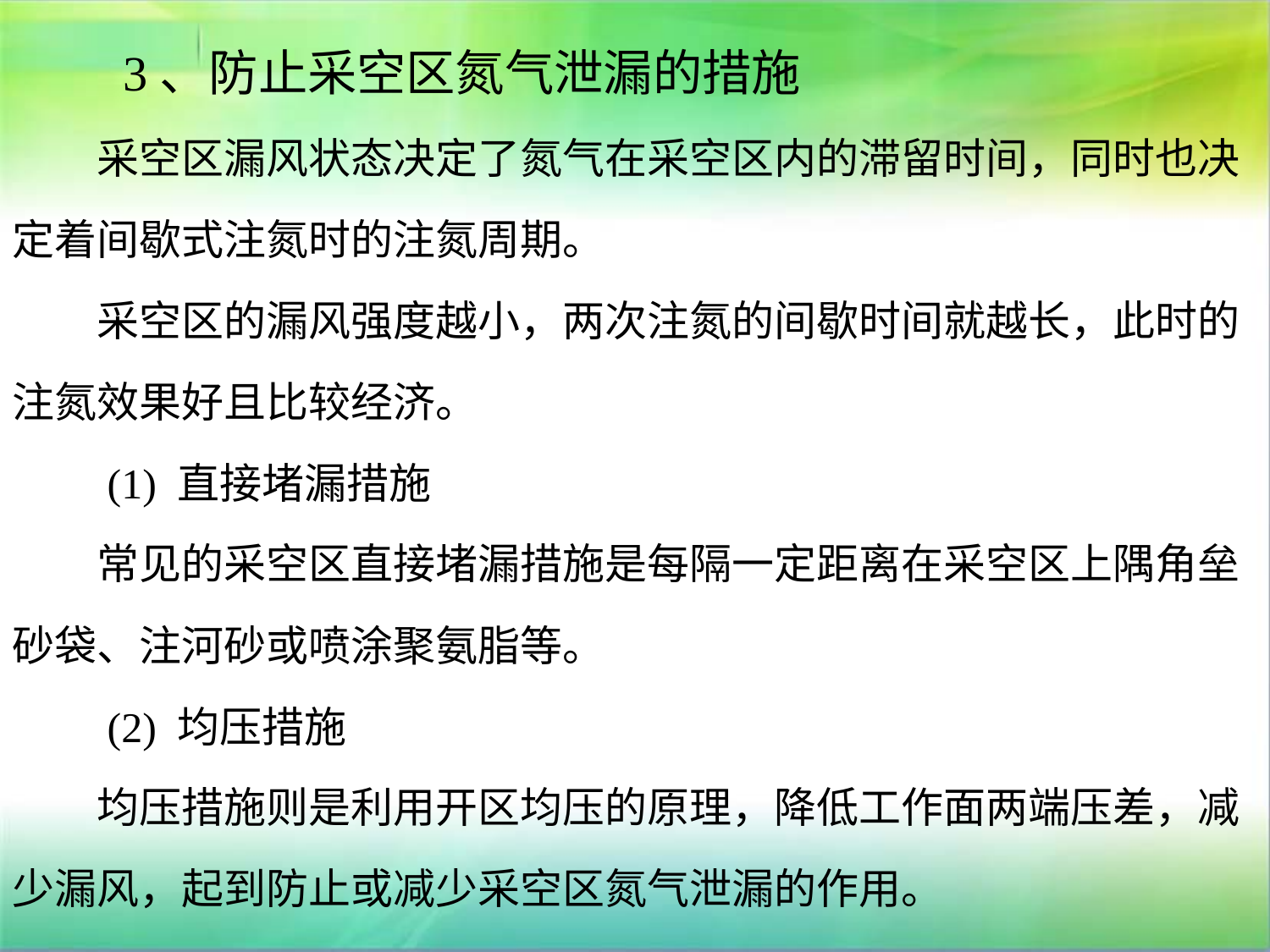

3、防止采空区氮气泄漏的措施
　　采空区漏风状态决定了氮气在采空区内的滞留时间，同时也决定着间歇式注氮时的注氮周期。
　　采空区的漏风强度越小，两次注氮的间歇时间就越长，此时的注氮效果好且比较经济。
　　(1) 直接堵漏措施
　　常见的采空区直接堵漏措施是每隔一定距离在采空区上隅角垒砂袋、注河砂或喷涂聚氨脂等。
　　(2) 均压措施
　　均压措施则是利用开区均压的原理，降低工作面两端压差，减少漏风，起到防止或减少采空区氮气泄漏的作用。